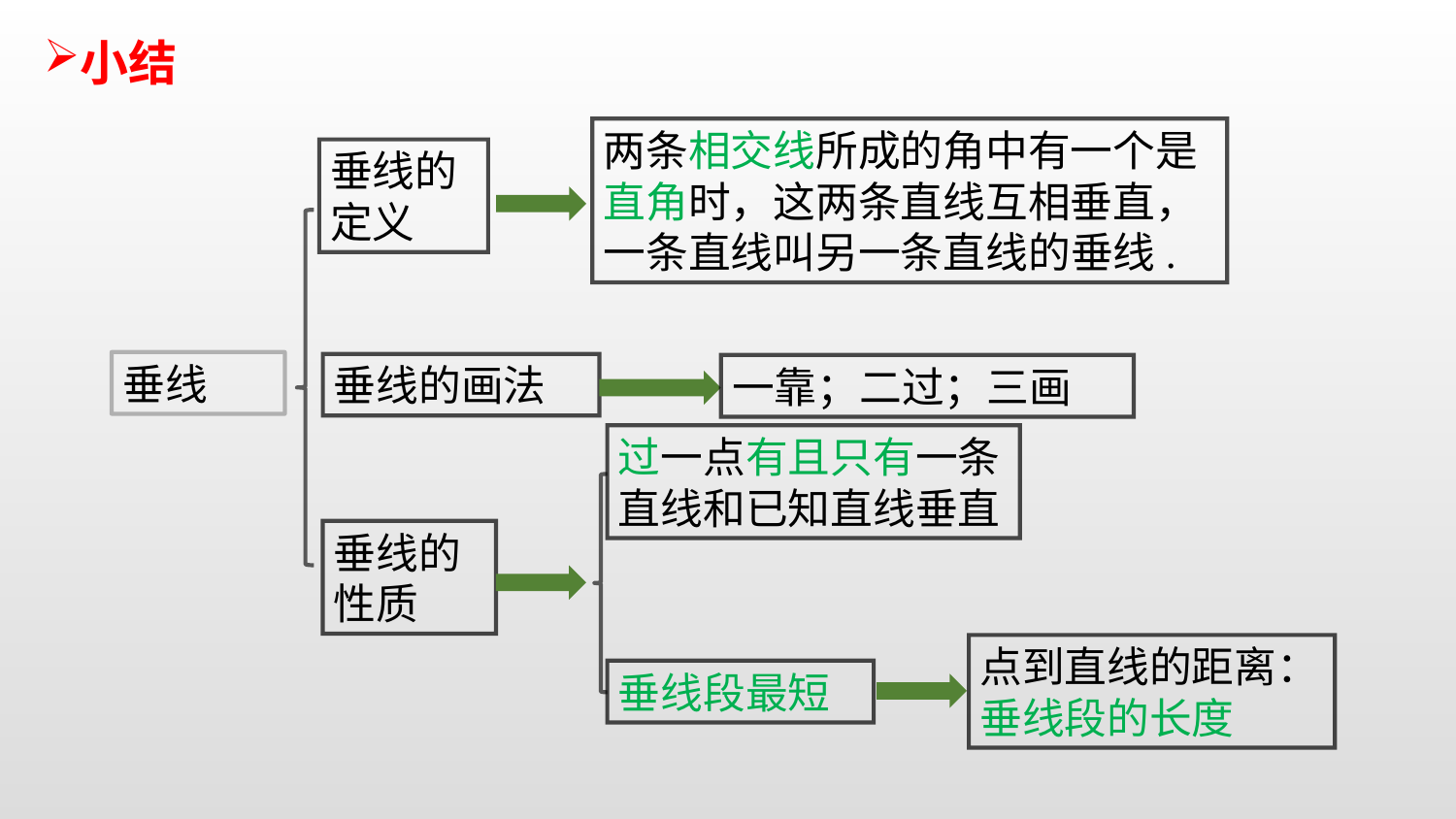

小结
两条相交线所成的角中有一个是直角时，这两条直线互相垂直，一条直线叫另一条直线的垂线.
垂线的定义

垂线
垂线的画法
一靠；二过；三画

过一点有且只有一条直线和已知直线垂直

垂线的性质

点到直线的距离：垂线段的长度
垂线段最短